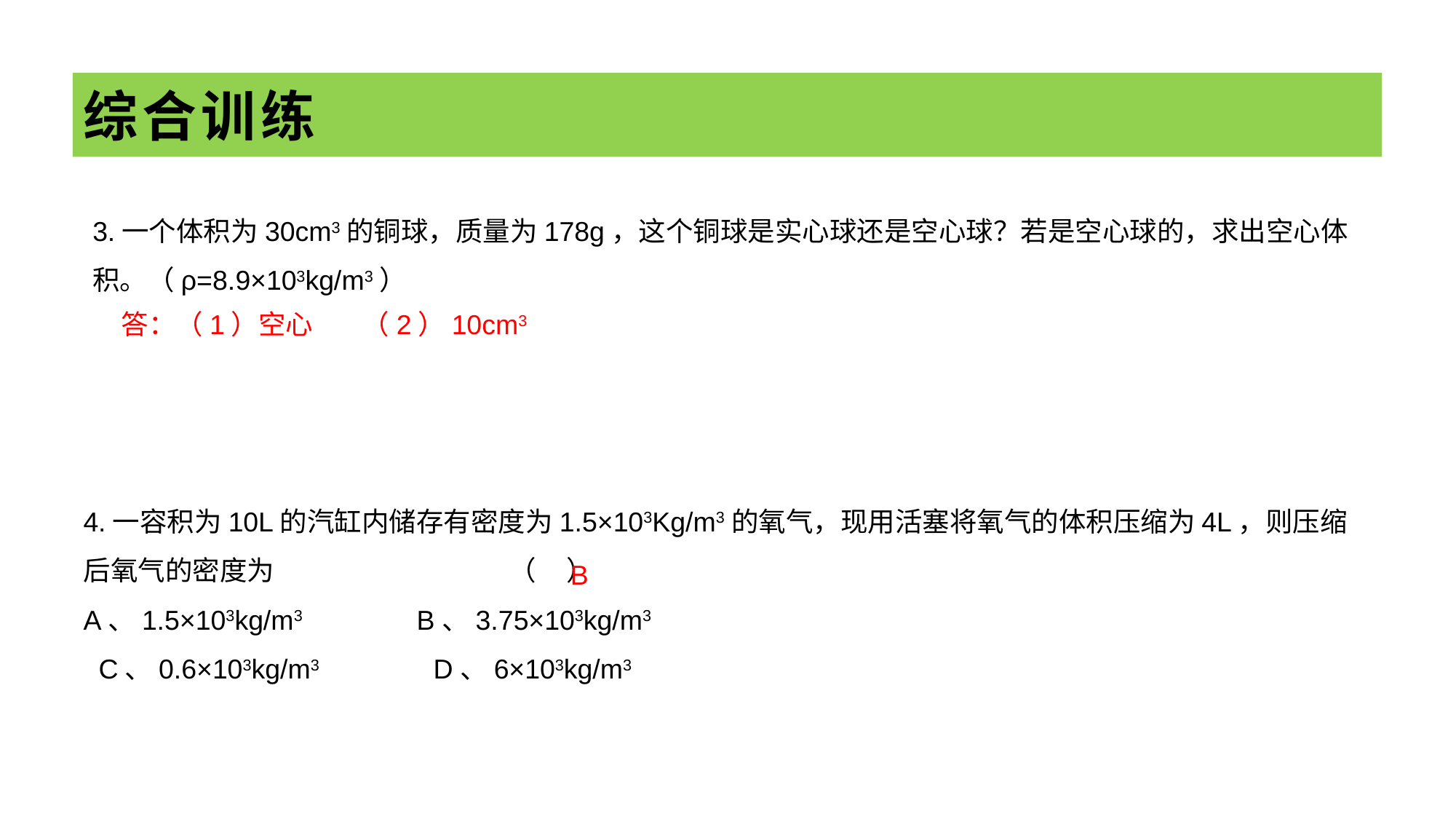

# 综合训练
3.一个体积为30cm3的铜球，质量为178g，这个铜球是实心球还是空心球？若是空心球的，求出空心体积。（ρ=8.9×103kg/m3）
答：（1）空心        （2）10cm3
4.一容积为10L的汽缸内储存有密度为1.5×103Kg/m3的氧气，现用活塞将氧气的体积压缩为4L，则压缩后氧气的密度为                                      （     ）
A、1.5×103kg/m3               B、3.75×103kg/m3
  C、0.6×103kg/m3               D、6×103kg/m3
B